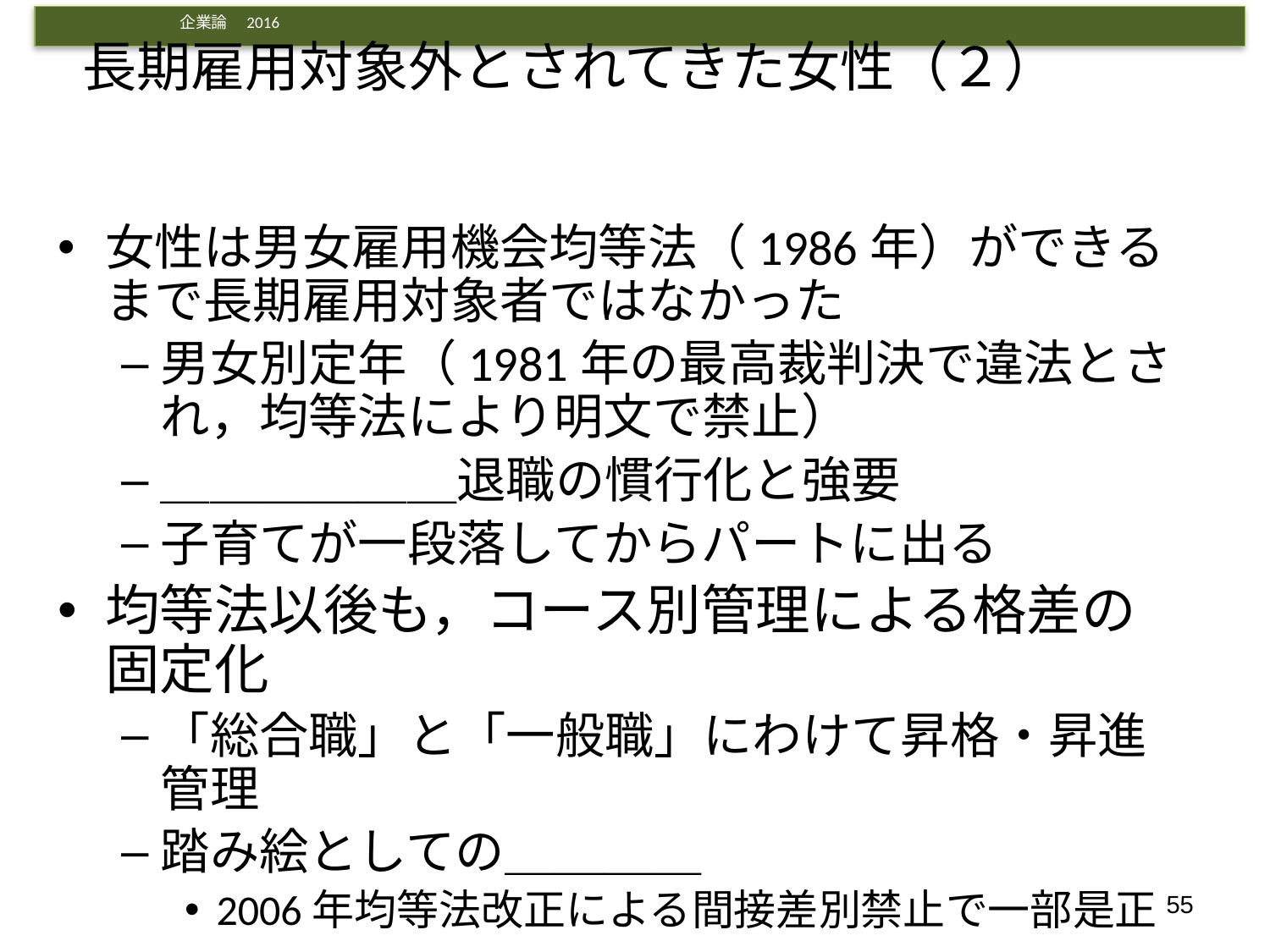

# 長期雇用対象外とされてきた女性（２）
女性は男女雇用機会均等法（1986年）ができるまで長期雇用対象者ではなかった
男女別定年（1981年の最高裁判決で違法とされ，均等法により明文で禁止）
＿＿＿＿＿＿退職の慣行化と強要
子育てが一段落してからパートに出る
均等法以後も，コース別管理による格差の固定化
「総合職」と「一般職」にわけて昇格・昇進管理
踏み絵としての＿＿＿＿
2006年均等法改正による間接差別禁止で一部是正
55